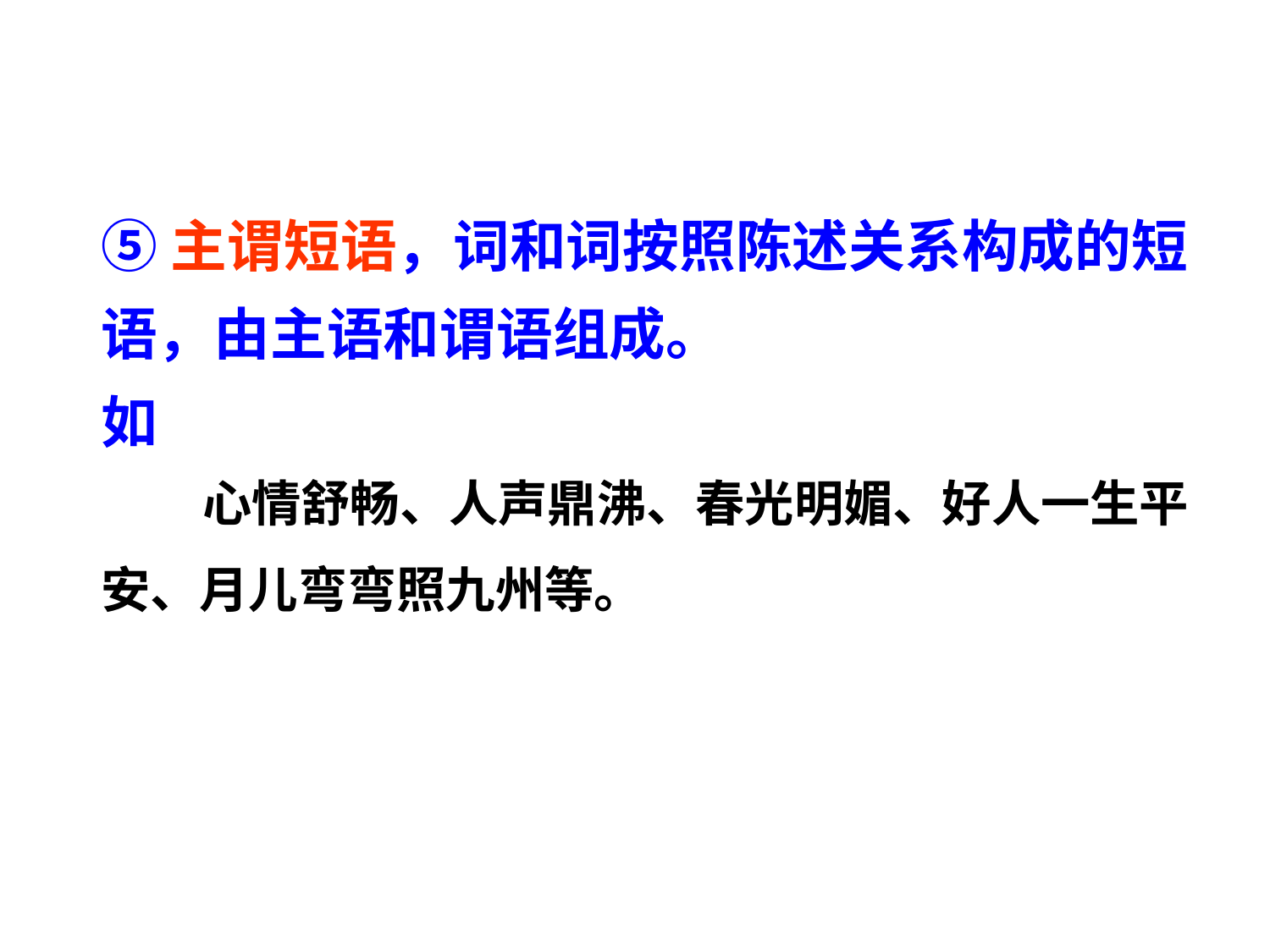

⑤主谓短语，词和词按照陈述关系构成的短语，由主语和谓语组成。
如
        心情舒畅、人声鼎沸、春光明媚、好人一生平安、月儿弯弯照九州等。